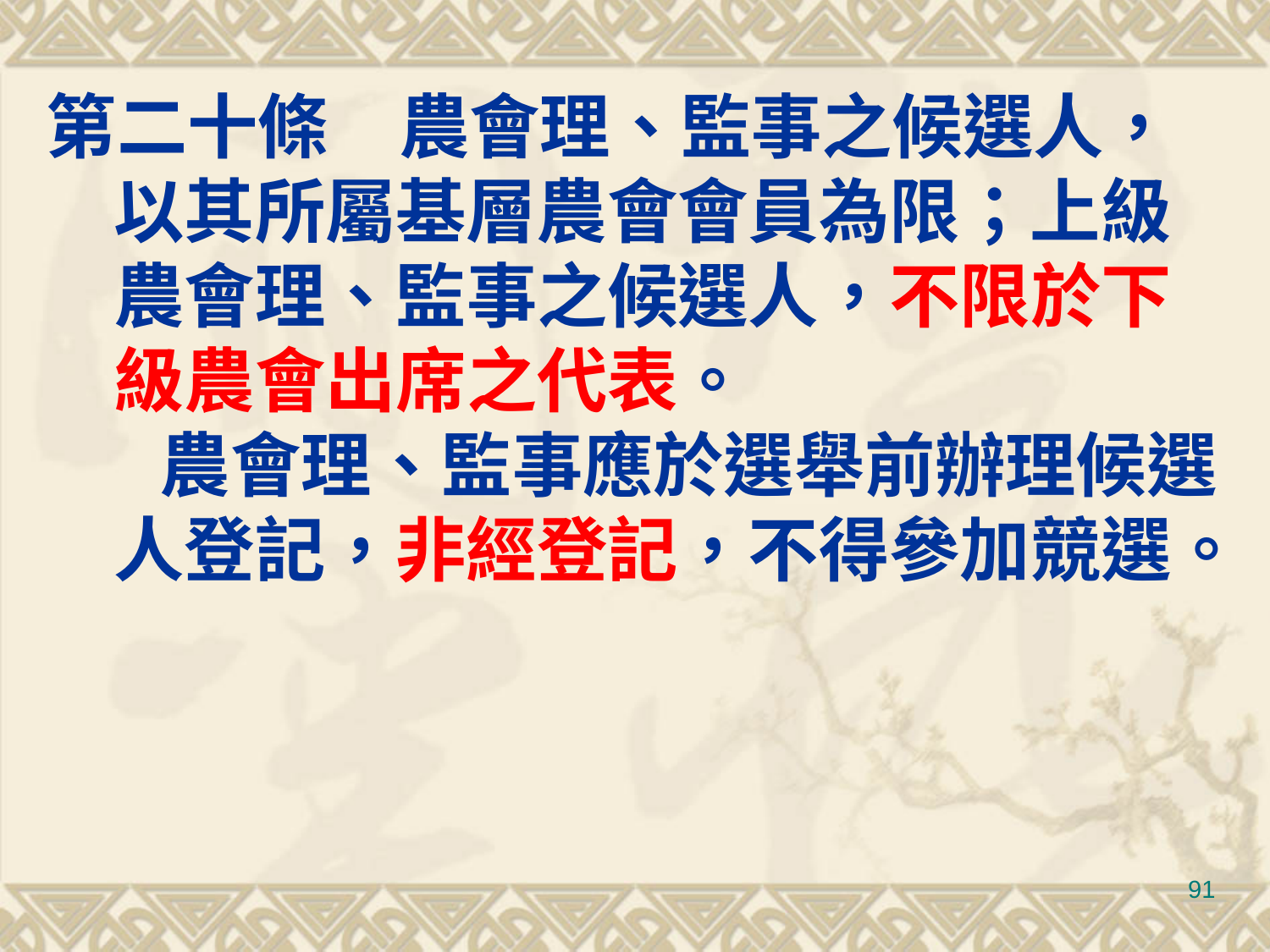

第二十條　農會理、監事之候選人，以其所屬基層農會會員為限；上級農會理、監事之候選人，不限於下級農會出席之代表。
      農會理、監事應於選舉前辦理候選人登記，非經登記，不得參加競選。
91